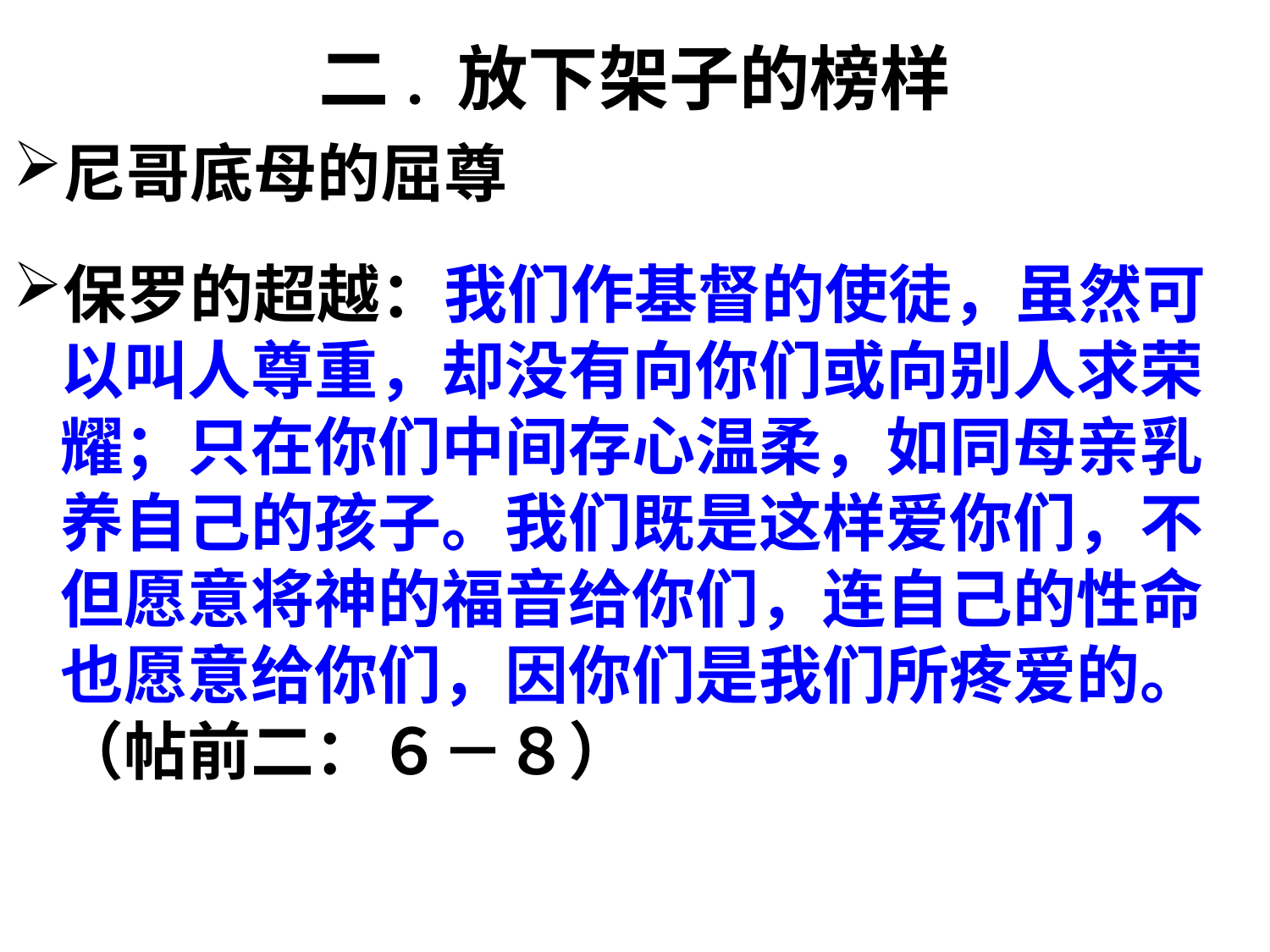

# 二. 放下架子的榜样
尼哥底母的屈尊

保罗的超越：我们作基督的使徒，虽然可以叫人尊重，却没有向你们或向别人求荣耀；只在你们中间存心温柔，如同母亲乳养自己的孩子。我们既是这样爱你们，不但愿意将神的福音给你们，连自己的性命也愿意给你们，因你们是我们所疼爱的。（帖前二：６－８）